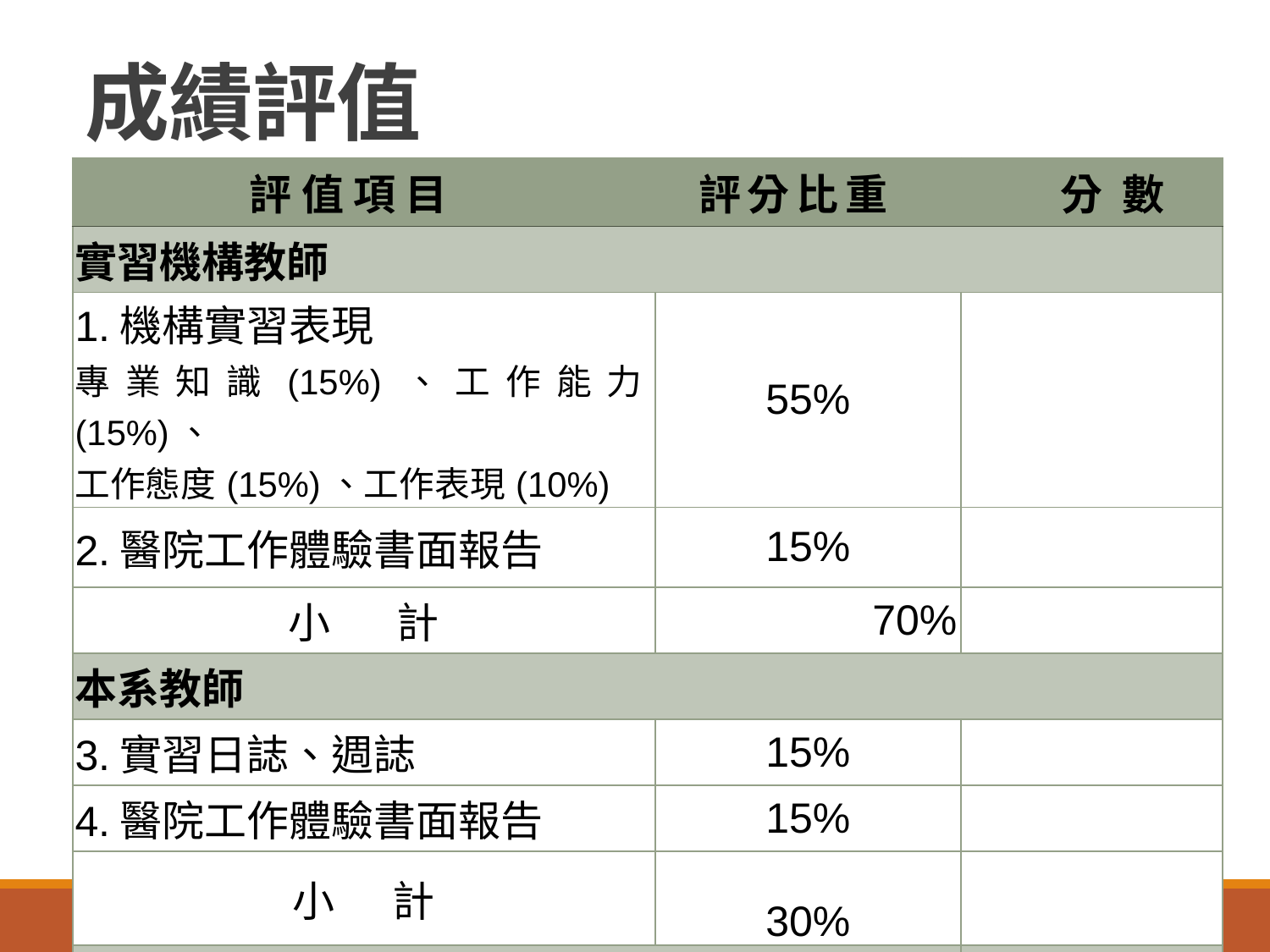

# 成績評值
| 評 值 項 目 | 評分比重 |  | 分數 |
| --- | --- | --- | --- |
| 實習機構教師 |  |  |  |
| 1.機構實習表現 專業知識(15%)、工作能力(15%)、 工作態度(15%)、工作表現(10%) |  | 55% |  |
| 2.醫院工作體驗書面報告 |  | 15% |  |
| 小 計 |  | 70% |  |
| 本系教師 |  |  |  |
| 3.實習日誌、週誌 |  | 15% |  |
| 4.醫院工作體驗書面報告 |  | 15% |  |
| 小 計 |  | 30% |  |
| 總成績 |  |  |  |
35